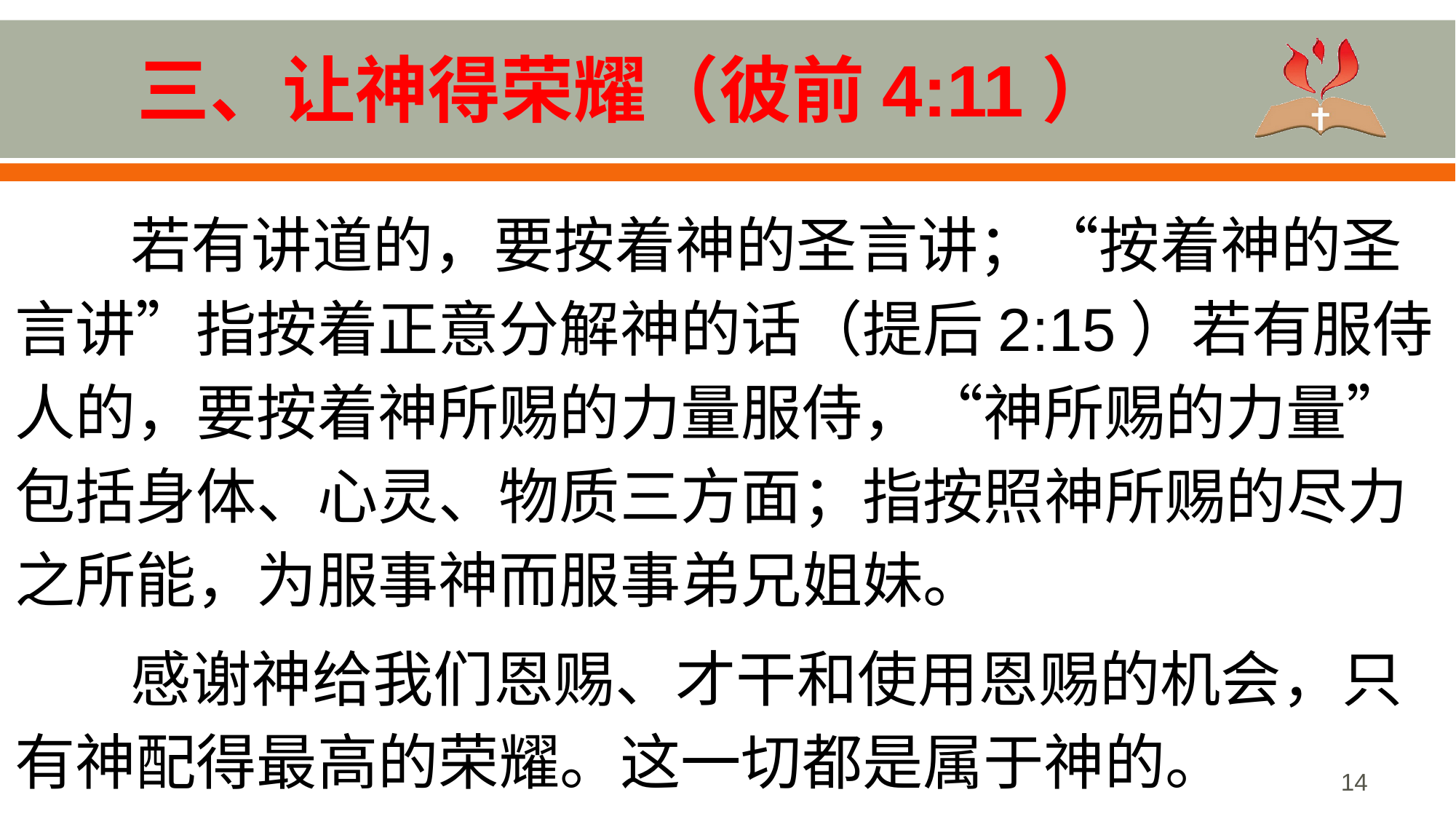

# 三、让神得荣耀（彼前4:11）
若有讲道的，要按着神的圣言讲；“按着神的圣言讲”指按着正意分解神的话（提后2:15）若有服侍人的，要按着神所赐的力量服侍，“神所赐的力量”包括身体、心灵、物质三方面；指按照神所赐的尽力之所能，为服事神而服事弟兄姐妹。
感谢神给我们恩赐、才干和使用恩赐的机会，只有神配得最高的荣耀。这一切都是属于神的。

14